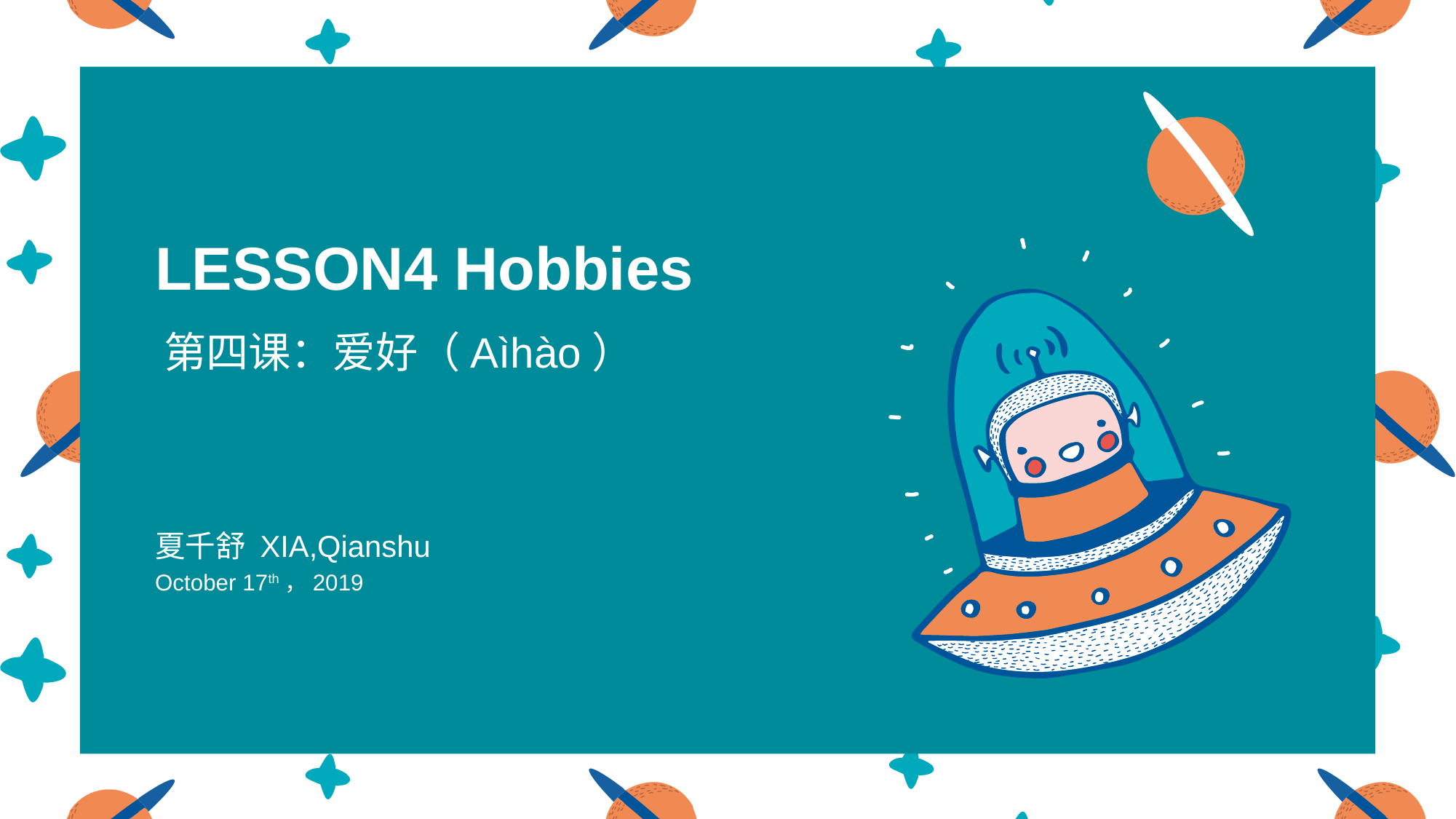

# LESSON4 Hobbies
第四课：爱好（Aìhào）
夏千舒 XIA,Qianshu
October 17th，2019